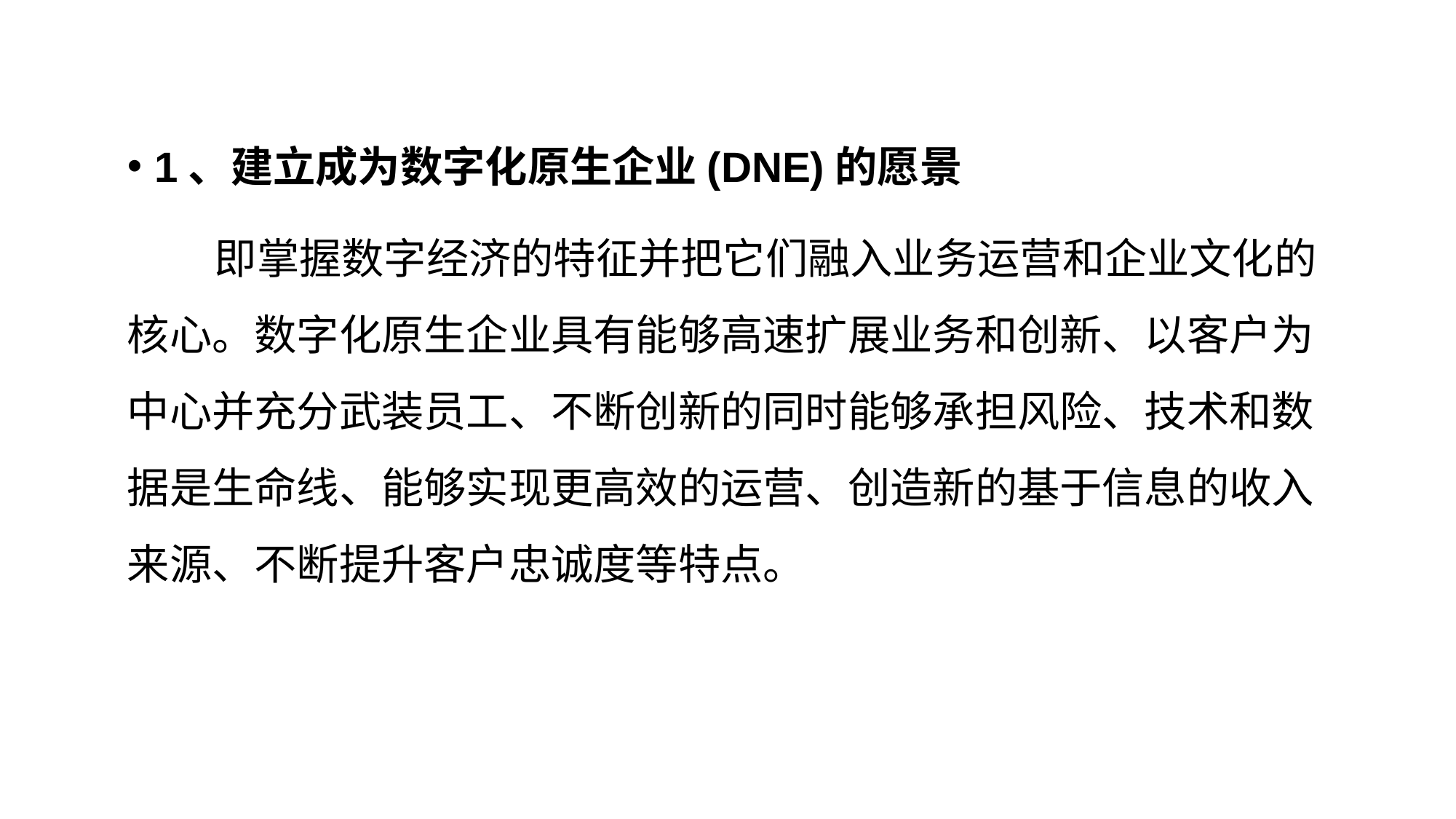

1、建立成为数字化原生企业(DNE)的愿景
        即掌握数字经济的特征并把它们融入业务运营和企业文化的核心。数字化原生企业具有能够高速扩展业务和创新、以客户为中心并充分武装员工、不断创新的同时能够承担风险、技术和数据是生命线、能够实现更高效的运营、创造新的基于信息的收入来源、不断提升客户忠诚度等特点。